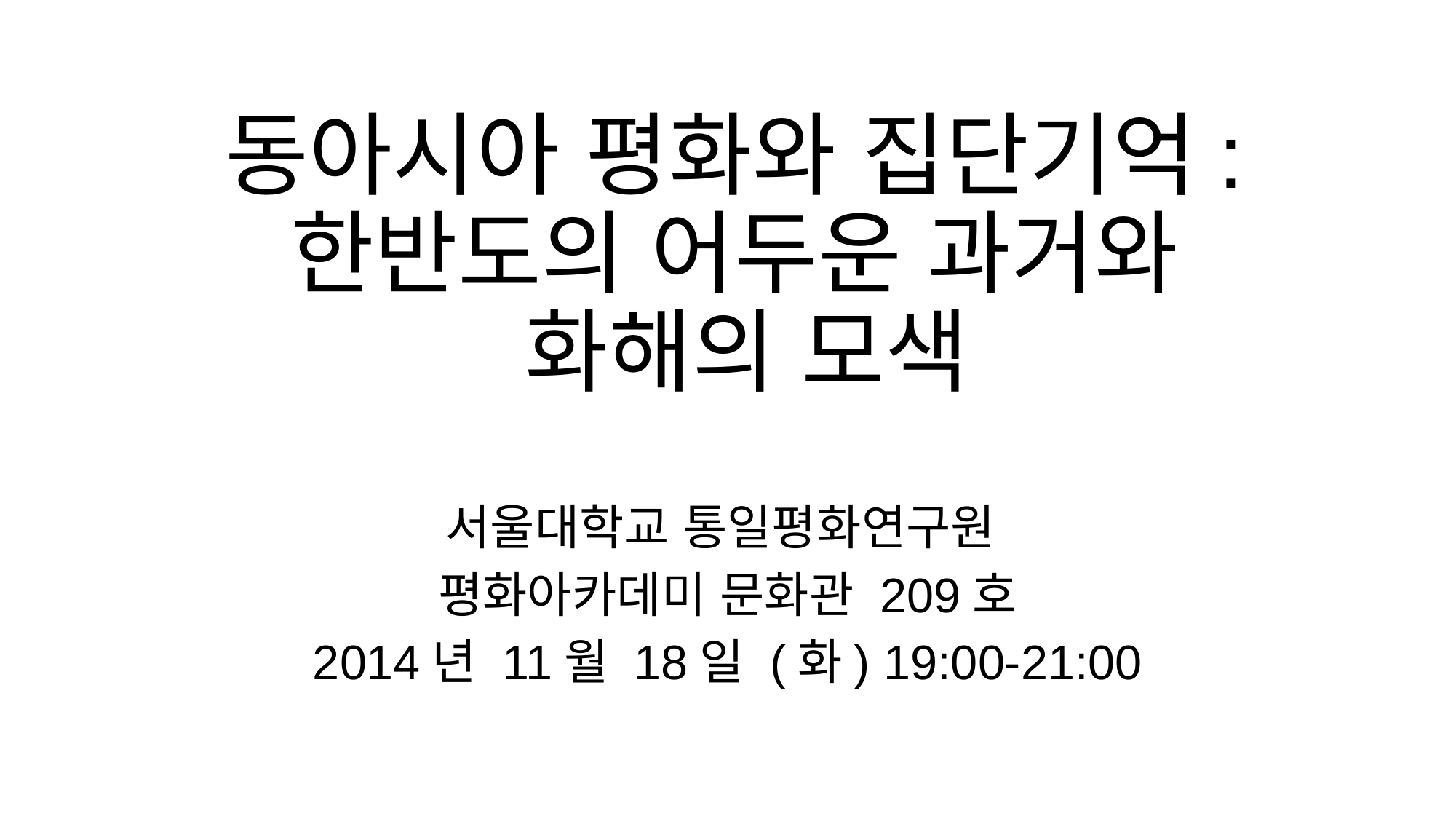

# 동아시아 평화와 집단기억: 한반도의 어두운 과거와 화해의 모색

서울대학교 통일평화연구원
평화아카데미 문화관 209호
2014년 11월 18일 (화) 19:00-21:00